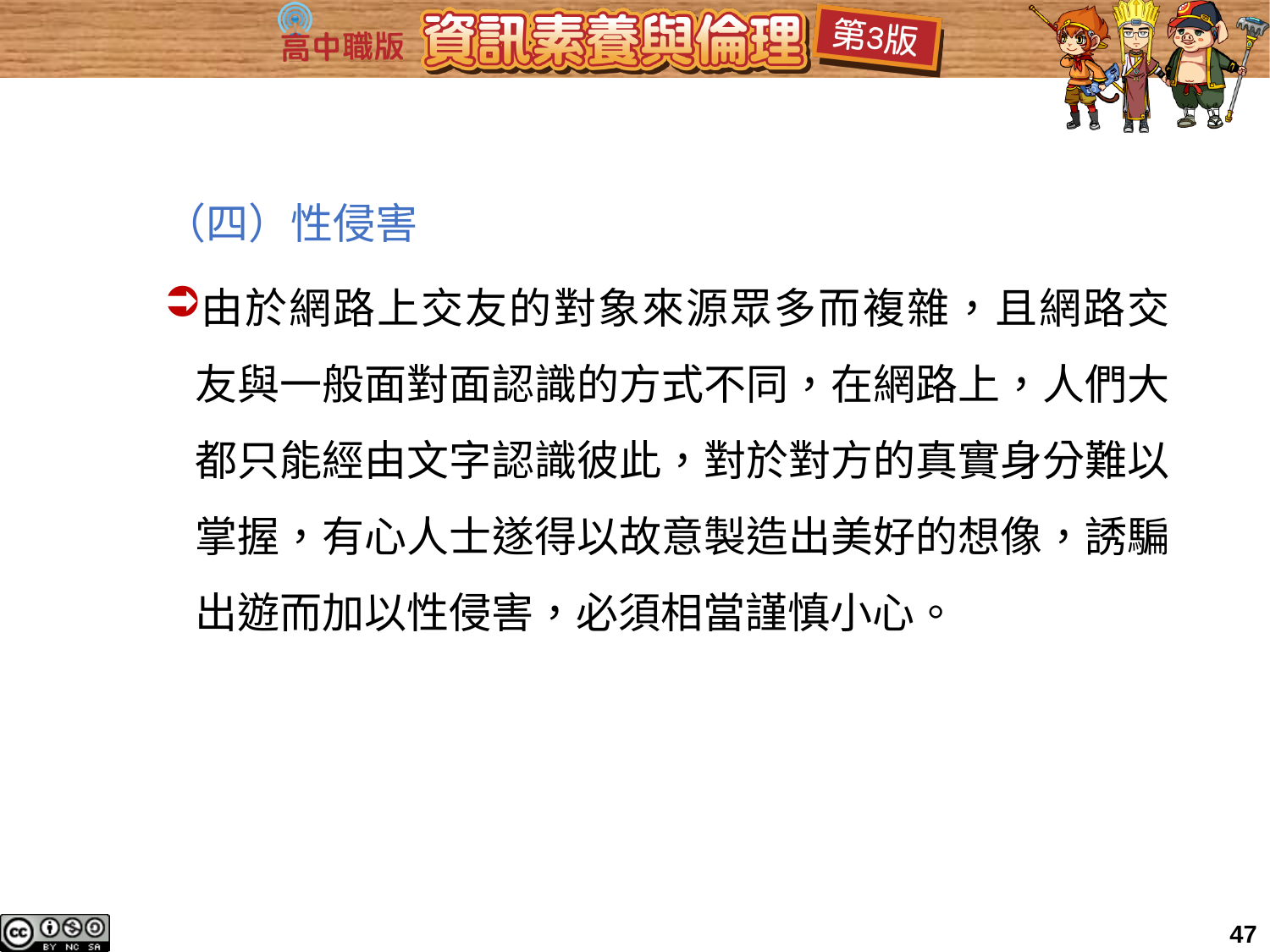

（四）性侵害
由於網路上交友的對象來源眾多而複雜，且網路交友與一般面對面認識的方式不同，在網路上，人們大都只能經由文字認識彼此，對於對方的真實身分難以掌握，有心人士遂得以故意製造出美好的想像，誘騙出遊而加以性侵害，必須相當謹慎小心。

47